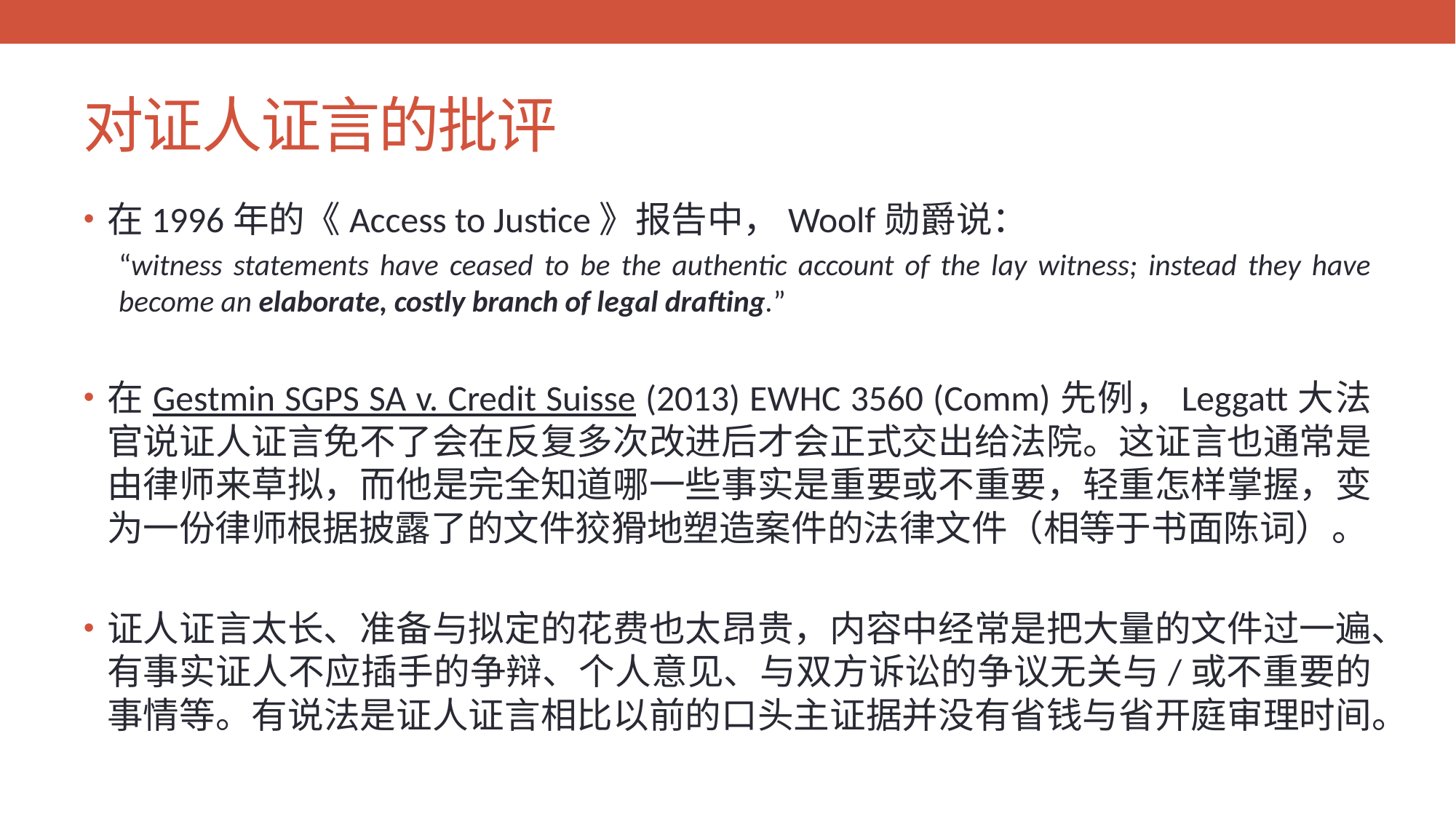

# 对证人证言的批评
在1996年的《Access to Justice》报告中，Woolf勋爵说：
“witness statements have ceased to be the authentic account of the lay witness; instead they have become an elaborate, costly branch of legal drafting.”

在Gestmin SGPS SA v. Credit Suisse (2013) EWHC 3560 (Comm)先例，Leggatt大法官说证人证言免不了会在反复多次改进后才会正式交出给法院。这证言也通常是由律师来草拟，而他是完全知道哪一些事实是重要或不重要，轻重怎样掌握，变为一份律师根据披露了的文件狡猾地塑造案件的法律文件（相等于书面陈词）。

证人证言太长、准备与拟定的花费也太昂贵，内容中经常是把大量的文件过一遍、有事实证人不应插手的争辩、个人意见、与双方诉讼的争议无关与/或不重要的事情等。有说法是证人证言相比以前的口头主证据并没有省钱与省开庭审理时间。